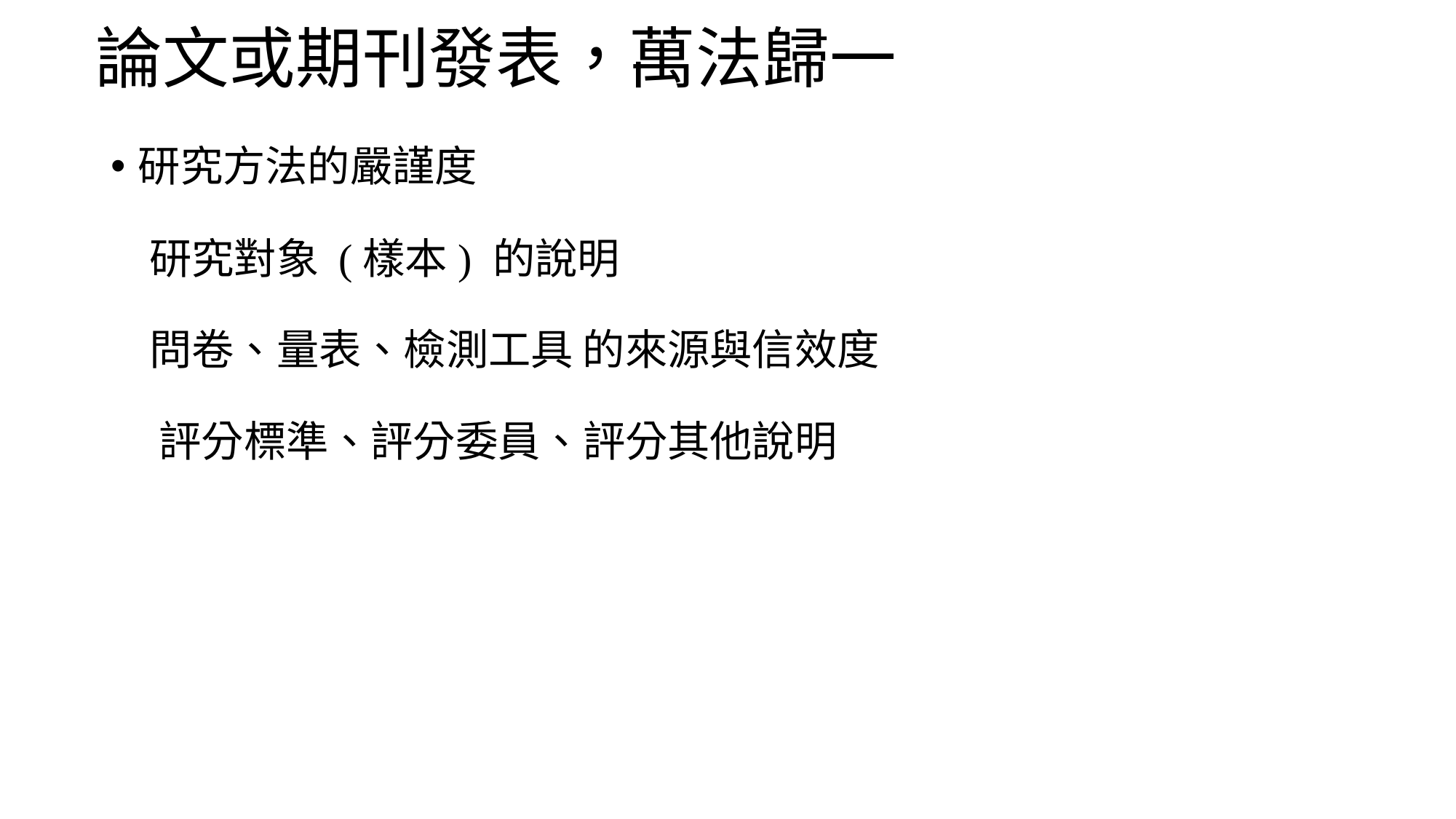

# 論文或期刊發表，萬法歸一
研究方法的嚴謹度
   研究對象 (樣本) 的說明
   問卷、量表、檢測工具 的來源與信效度
    評分標準、評分委員、評分其他說明